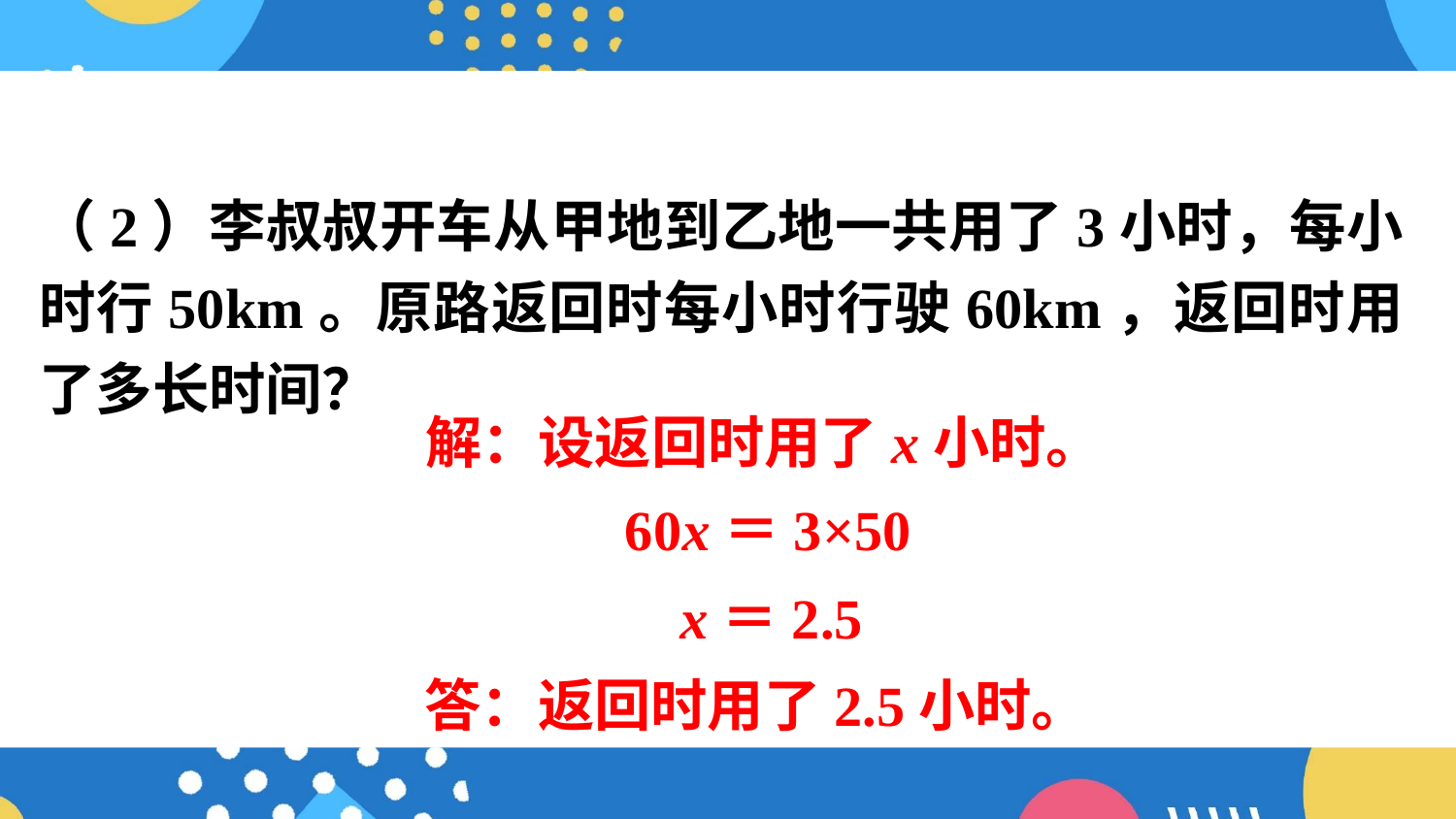

（2）李叔叔开车从甲地到乙地一共用了3小时，每小时行50km。原路返回时每小时行驶60km，返回时用了多长时间？
解：设返回时用了x小时。
60x＝3×50
x＝2.5
答：返回时用了2.5小时。